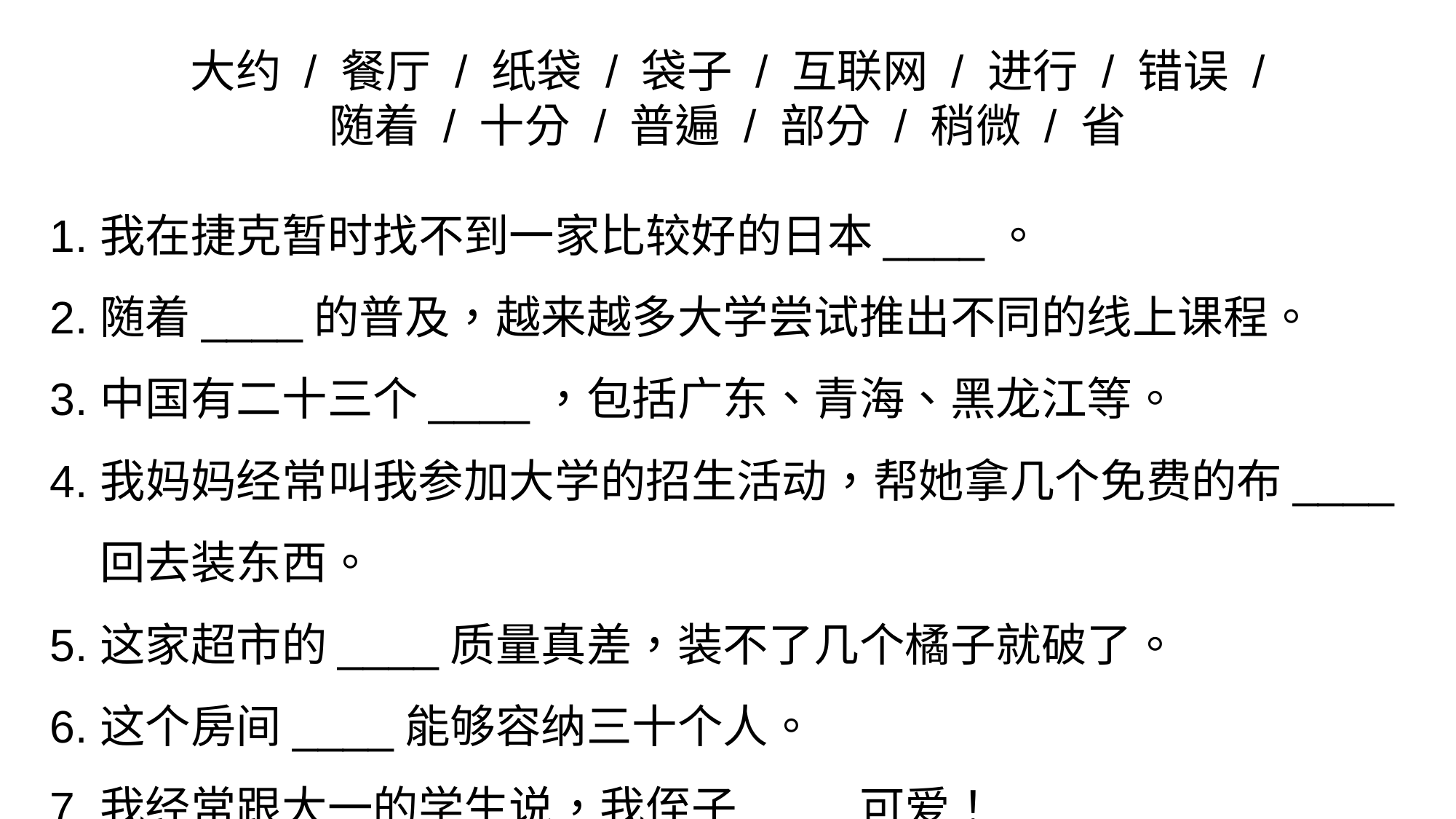

大约 / 餐厅 / 纸袋 / 袋子 / 互联网 / 进行 / 错误 /
随着 / 十分 / 普遍 / 部分 / 稍微 / 省
我在捷克暂时找不到一家比较好的日本____。
随着____的普及，越来越多大学尝试推出不同的线上课程。
中国有二十三个____，包括广东、青海、黑龙江等。
我妈妈经常叫我参加大学的招生活动，帮她拿几个免费的布____回去装东西。
这家超市的____质量真差，装不了几个橘子就破了。
这个房间____能够容纳三十个人。
我经常跟大一的学生说，我侄子____可爱！